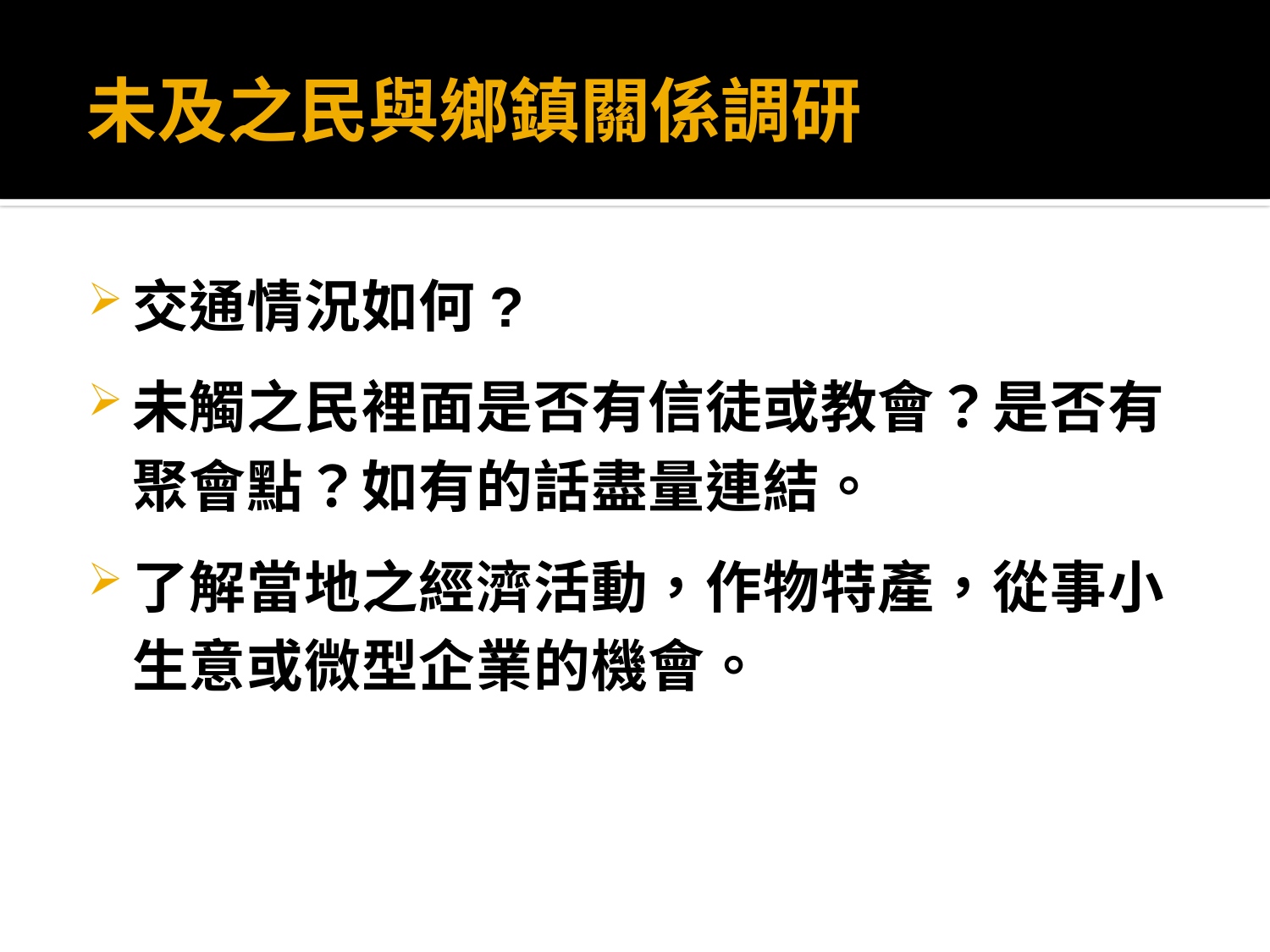

# 未及之民與鄉鎮關係調研
交通情況如何?
未觸之民裡面是否有信徒或教會？是否有聚會點？如有的話盡量連結。
了解當地之經濟活動，作物特產，從事小生意或微型企業的機會。